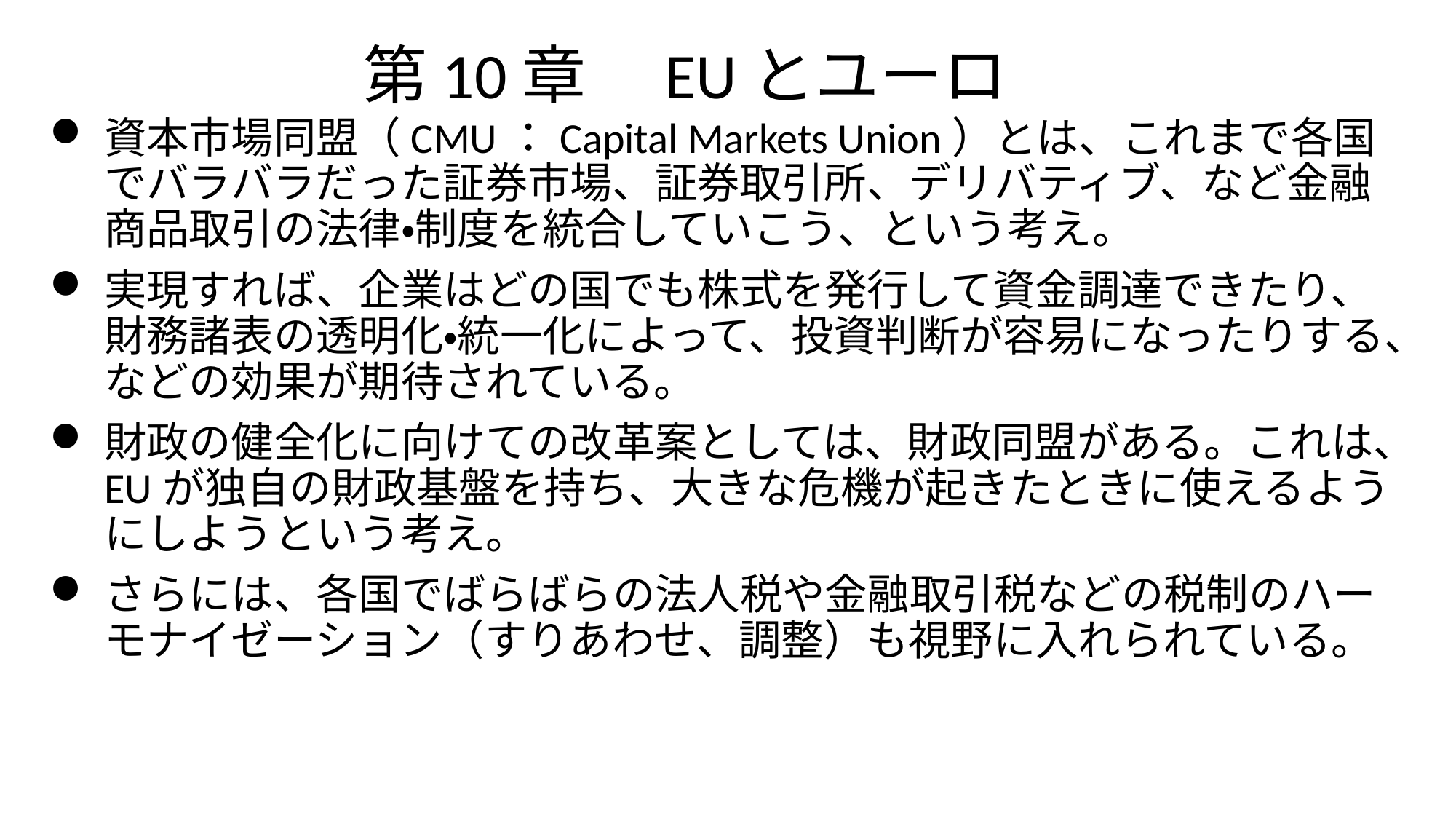

# 第10章　EUとユーロ
資本市場同盟（CMU：Capital Markets Union）とは、これまで各国でバラバラだった証券市場、証券取引所、デリバティブ、など金融商品取引の法律・制度を統合していこう、という考え。
実現すれば、企業はどの国でも株式を発行して資金調達できたり、財務諸表の透明化・統一化によって、投資判断が容易になったりする、などの効果が期待されている。
財政の健全化に向けての改革案としては、財政同盟がある。これは、EUが独自の財政基盤を持ち、大きな危機が起きたときに使えるようにしようという考え。
さらには、各国でばらばらの法人税や金融取引税などの税制のハーモナイゼーション（すりあわせ、調整）も視野に入れられている。